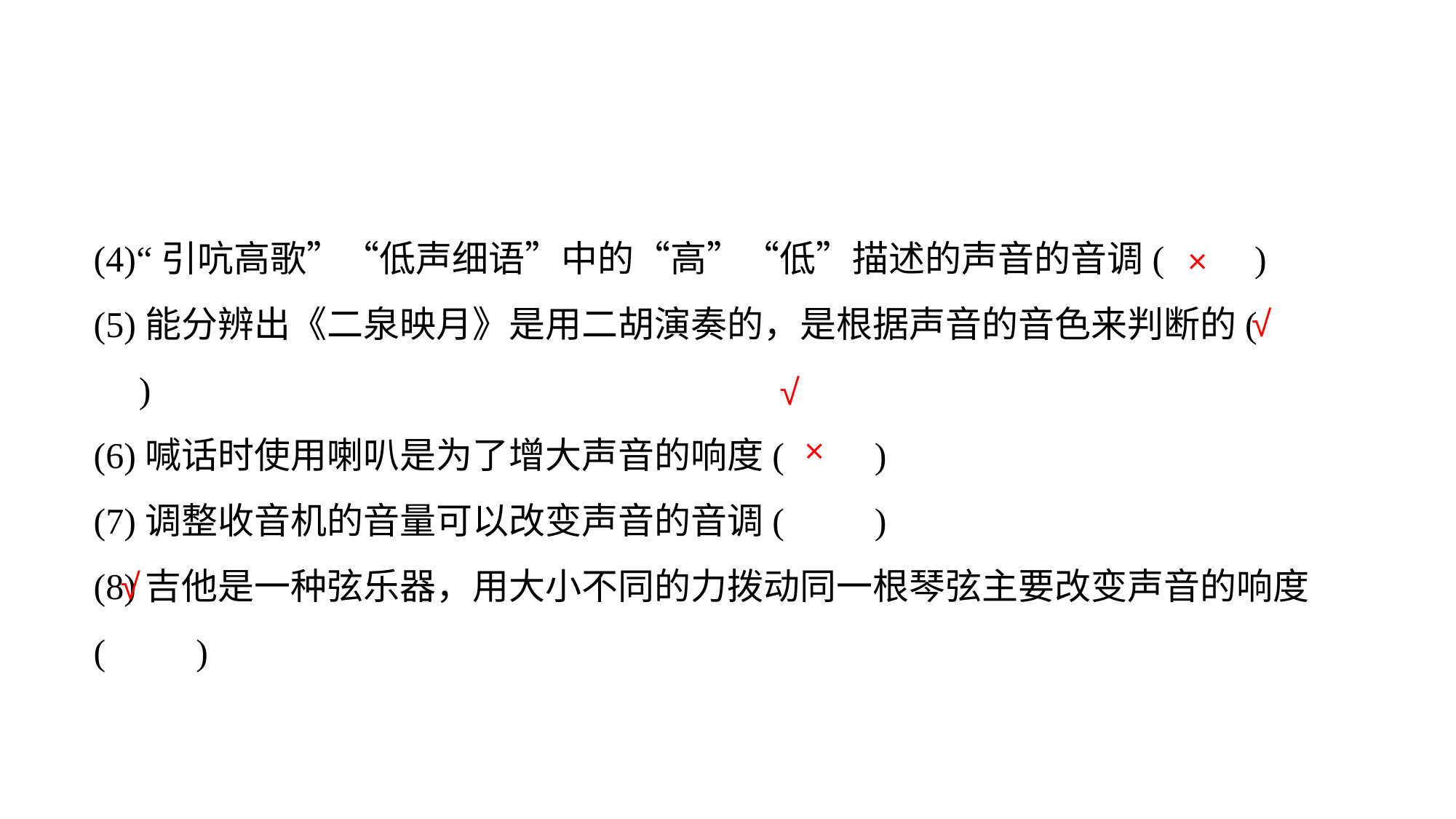

(4)“引吭高歌”“低声细语”中的“高”“低”描述的声音的音调(　　)
(5)能分辨出《二泉映月》是用二胡演奏的，是根据声音的音色来判断的(　　)
(6)喊话时使用喇叭是为了增大声音的响度(　　)
(7)调整收音机的音量可以改变声音的音调(　　)
(8)吉他是一种弦乐器，用大小不同的力拨动同一根琴弦主要改变声音的响度
(　　)
×
√
√
×
√